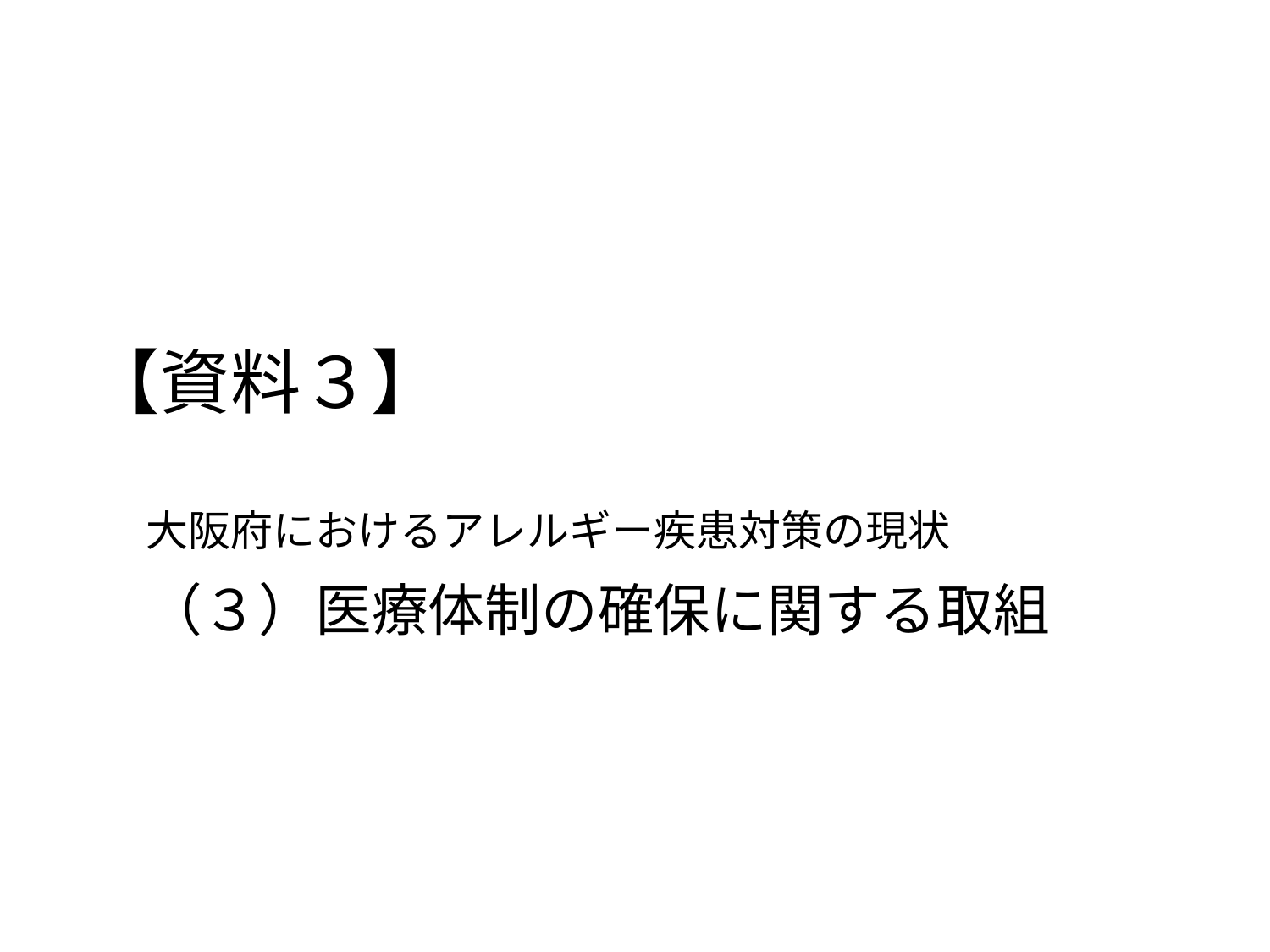

【資料３】

　大阪府におけるアレルギー疾患対策の現状

　（３）医療体制の確保に関する取組